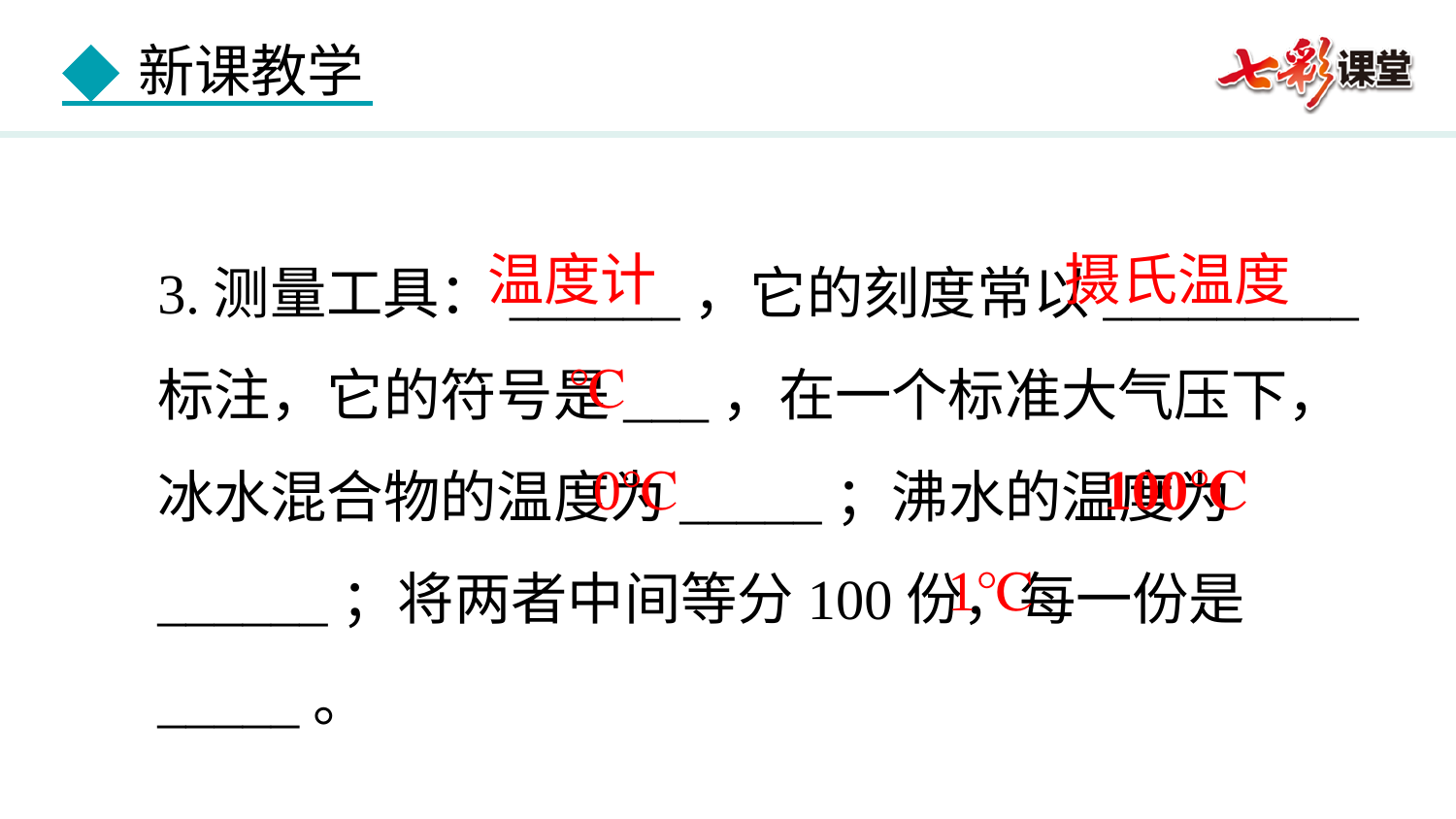

3.测量工具：______，它的刻度常以_________ 标注，它的符号是___，在一个标准大气压下，冰水混合物的温度为_____；沸水的温度为______；将两者中间等分100份，每一份是_____。
摄氏温度
温度计
℃
0℃
100℃
1℃